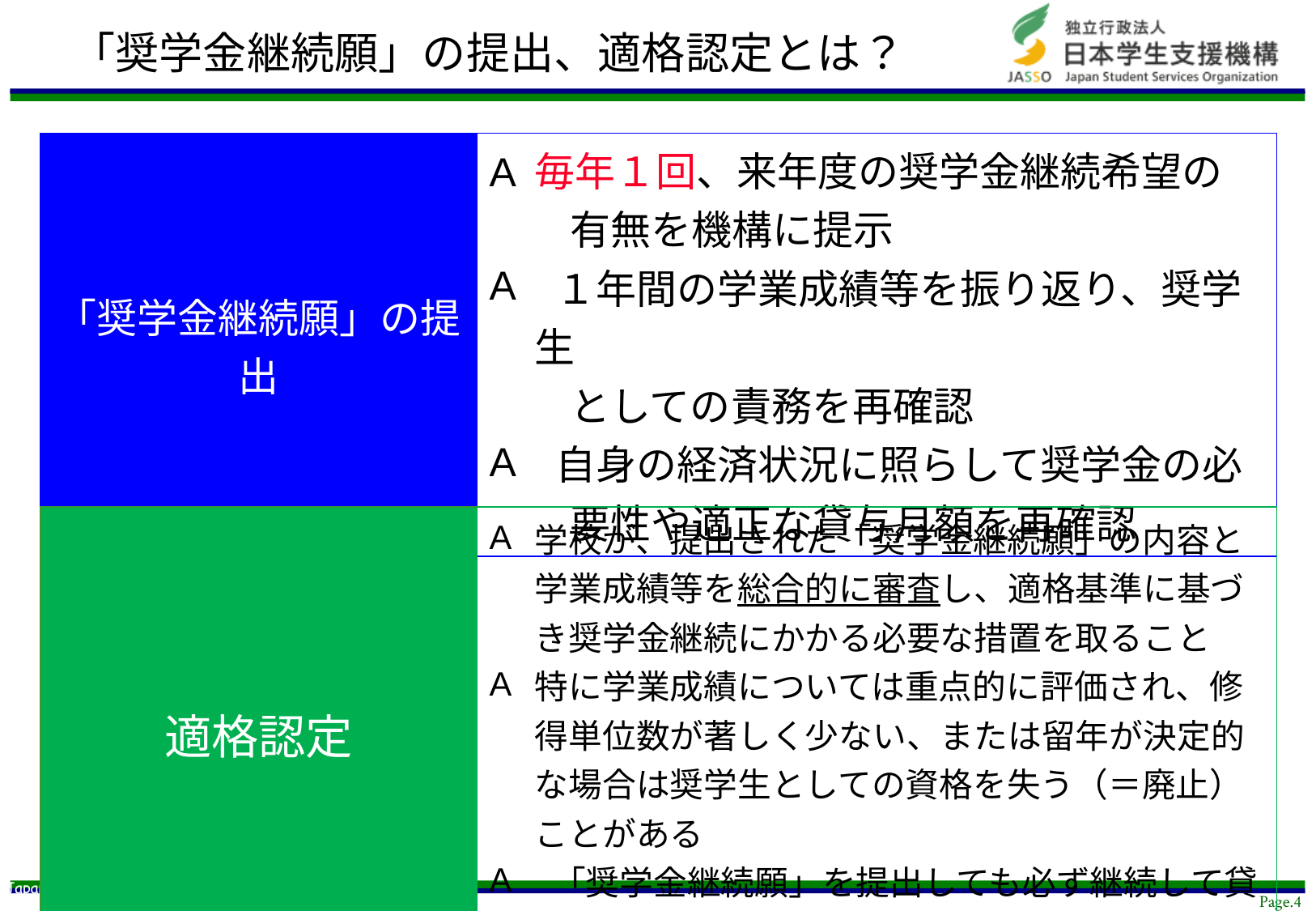

「奨学金継続願」の提出、適格認定とは？
| 「奨学金継続願」の提出 | A 毎年１回、来年度の奨学金継続希望の 　　有無を機構に提示 １年間の学業成績等を振り返り、奨学生 　　としての責務を再確認 自身の経済状況に照らして奨学金の必 　　要性や適正な貸与月額を再確認 |
| --- | --- |
| 適格認定 | 学校が、提出された「奨学金継続願」の内容と学業成績等を総合的に審査し、適格基準に基づき奨学金継続にかかる必要な措置を取ること 特に学業成績については重点的に評価され、修得単位数が著しく少ない、または留年が決定的な場合は奨学生としての資格を失う（＝廃止）ことがある 「奨学金継続願」を提出しても必ず継続して貸与されるとは限らない |
| --- | --- |